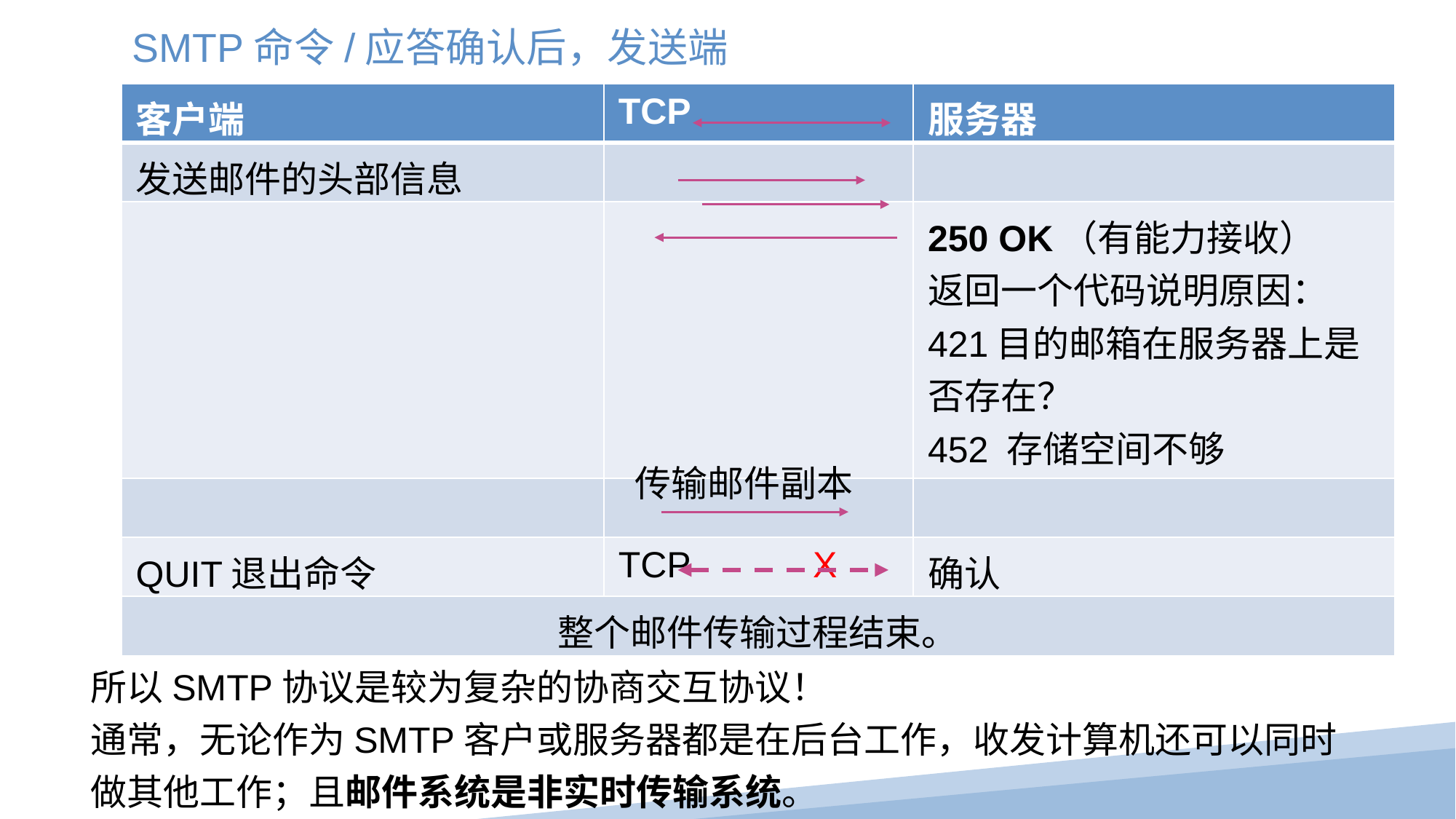

SMTP命令/应答确认后，发送端
| 客户端 | TCP | 服务器 |
| --- | --- | --- |
| 发送邮件的头部信息 |  |  |
|  |  | 250 OK（有能力接收） 返回一个代码说明原因： 421目的邮箱在服务器上是否存在？ 452 存储空间不够 …… |
|  |  |  |
| QUIT退出命令 | TCP X | 确认 |
| 整个邮件传输过程结束。 |  |  |
传输邮件副本
所以SMTP协议是较为复杂的协商交互协议！
通常，无论作为SMTP客户或服务器都是在后台工作，收发计算机还可以同时做其他工作；且邮件系统是非实时传输系统。